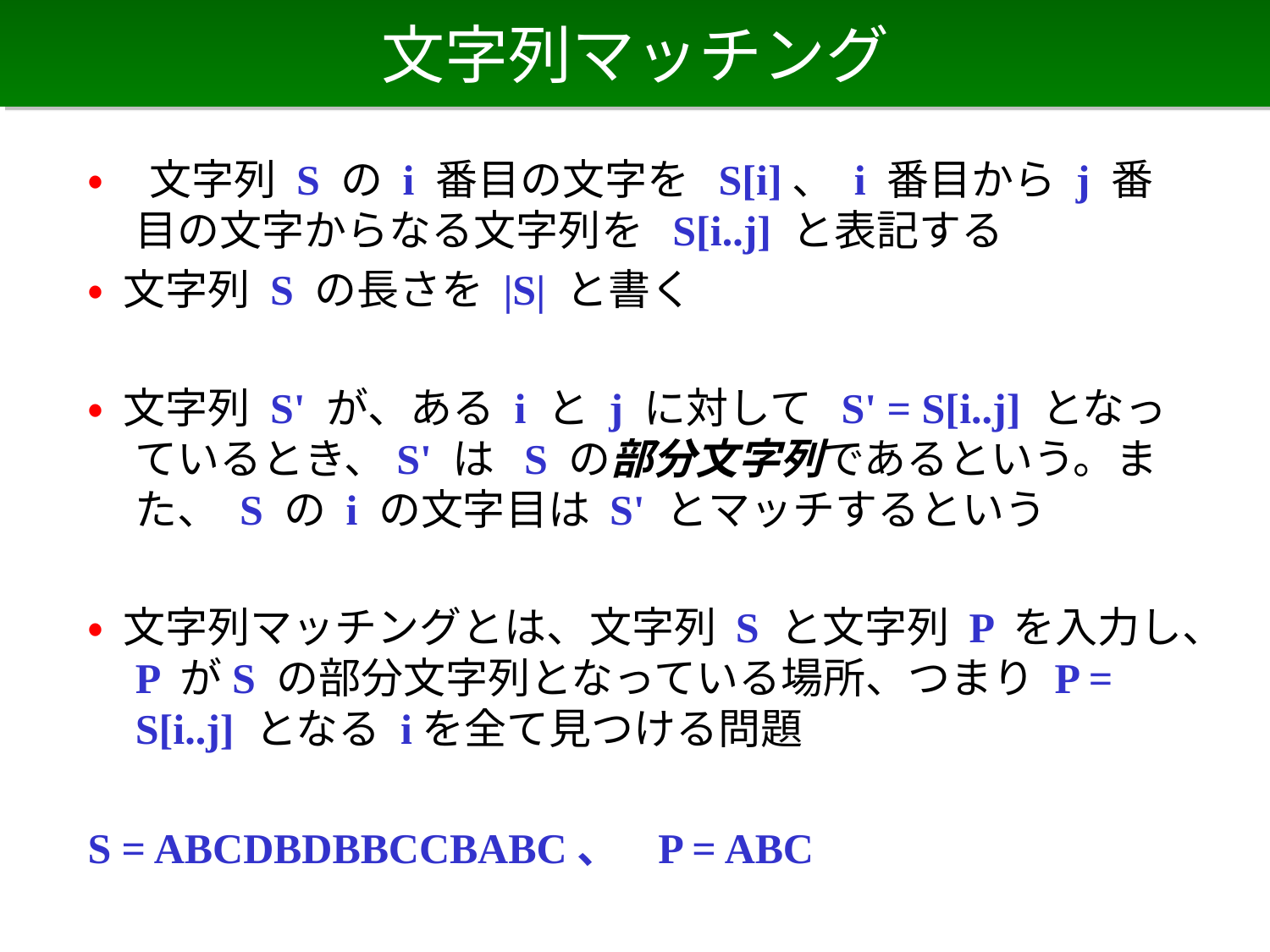

# 文字列マッチング
• 文字列 S の i 番目の文字を  S[i]、 i 番目から j 番目の文字からなる文字列を  S[i..j] と表記する
• 文字列 S の長さを |S| と書く

• 文字列 S' が、ある i と j に対して  S' = S[i..j] となっているとき、S' は  S の部分文字列であるという。また、 S の i の文字目は S' とマッチするという

• 文字列マッチングとは、文字列 S と文字列 P を入力し、P がS の部分文字列となっている場所、つまり P = S[i..j] となる iを全て見つける問題

S = ABCDBDBBCCBABC、   P = ABC